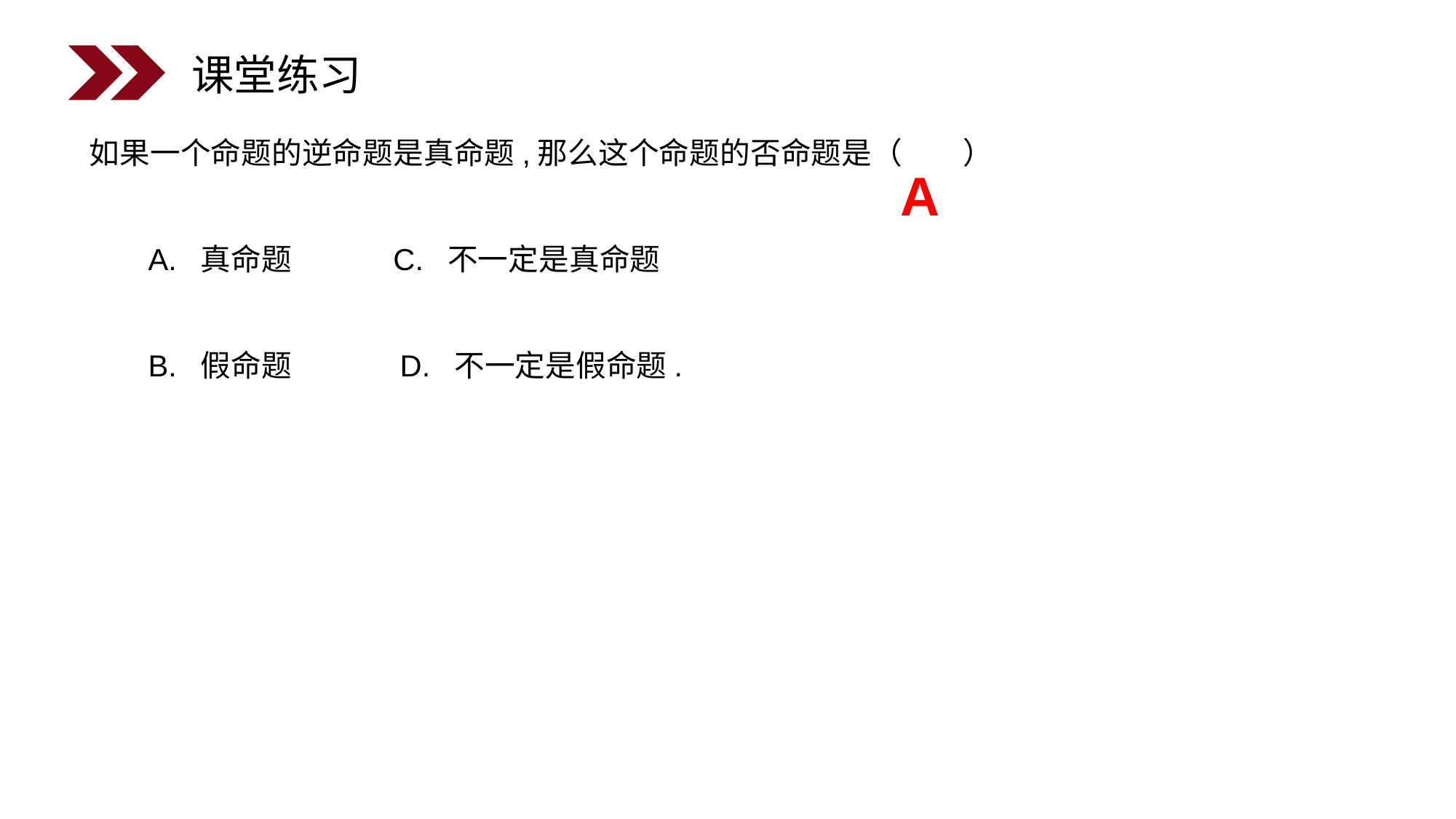

如果一个命题的逆命题是真命题,那么这个命题的否命题是（         ）
       A.  真命题              C.  不一定是真命题
       B.  假命题               D.  不一定是假命题.

课堂练习
A